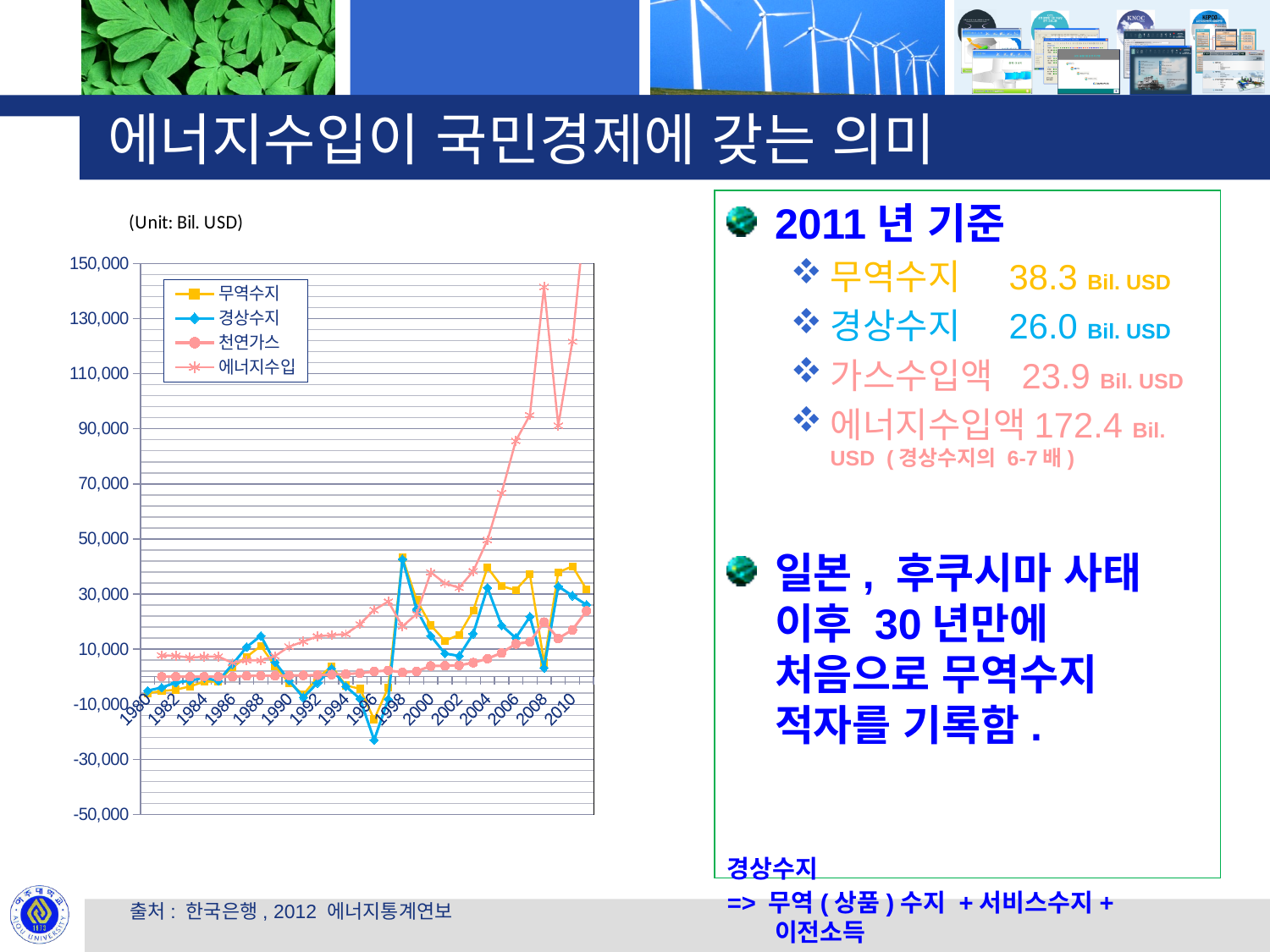

# 에너지수입이 국민경제에 갖는 의미
2011년 기준
무역수지    38.3 Bil. USD
경상수지    26.0 Bil. USD
가스수입액  23.9 Bil. USD
에너지수입액172.4 Bil. USD  (경상수지의 6-7배)

일본, 후쿠시마 사태 이후 30년만에 처음으로 무역수지 적자를 기록함.

경상수지
=> 무역(상품)수지 +서비스수지+이전소득

### Chart

| Category | 무역수지 | 경상수지 | 천연가스 | 에너지수입 |
|---|---|---|---|---|
| 1980 | -6007.2 | -5070.6 | None | None |
| 1981 | -5199.6 | -3927.4 | 0.0 | 7763.0 |
| 1982 | -4700.2 | -2133.5 | 0.0 | 7580.0 |
| 1983 | -3516.9 | -1427.5 | 0.0 | 6936.0 |
| 1984 | -1807.9 | -385.8 | 0.0 | 7263.0 |
| 1985 | -1692.6 | -1512.5 | 0.0 | 7322.0 |
| 1986 | 3413.1 | 4491.900000000001 | 13.0 | 4995.0 |
| 1987 | 7204.7 | 10778.9 | 284.0 | 5926.0 |
| 1988 | 11172.4 | 14837.8 | 323.0 | 5920.0 |
| 1989 | 3922.6 | 5267.2 | 347.0 | 7516.0 |
| 1990 | -2297.7 | -1390.4 | 460.0 | 10908.0 |
| 1991 | -6447.9 | -7511.1 | 485.0 | 12754.0 |
| 1992 | -411.8 | -2239.9 | 562.0 | 14654.0 |
| 1993 | 3731.2 | 2972.9 | 781.0 | 15088.0 |
| 1994 | -3114.0 | -3507.7 | 961.0 | 15471.0 |
| 1995 | -4420.1 | -8012.1 | 1275.0 | 19053.0 |
| 1996 | -15461.5 | -22953.1 | 1878.0 | 24243.0 |
| 1997 | -3860.8 | -8182.6 | 2296.0 | 27308.0 |
| 1998 | 43236.9 | 42644.2 | 1549.0 | 18276.0 |
| 1999 | 27892.7 | 24478.7 | 1973.0 | 22745.0 |
| 2000 | 18655.7 | 14802.9 | 3882.0 | 37888.0 |
| 2001 | 13029.2 | 8428.1 | 3990.0 | 33894.0 |
| 2002 | 15203.2 | 7541.9 | 4120.0 | 32290.0 |
| 2003 | 24027.9 | 15584.3 | 5082.0 | 38306.0 |
| 2004 | 39660.5 | 32312.4 | 6552.0 | 49600.0 |
| 2005 | 32856.9 | 18606.5 | 8646.0 | 66697.0 |
| 2006 | 31433.4 | 14083.2 | 11925.0 | 85566.0 |
| 2007 | 37129.1 | 21769.7 | 12653.0 | 94978.0 |
| 2008 | 5170.1 | 3197.5 | 19806.0 | 141475.0 |
| 2009 | 37866.0 | 32790.5 | 13875.0 | 91160.0 |
| 2010 | 40082.5 | 29393.5 | 17006.0 | 121654.0 |
| 2011 | 31660.0 | 26068.2 | 23859.0 | 172490.0 |
출처: 한국은행, 2012 에너지통계연보